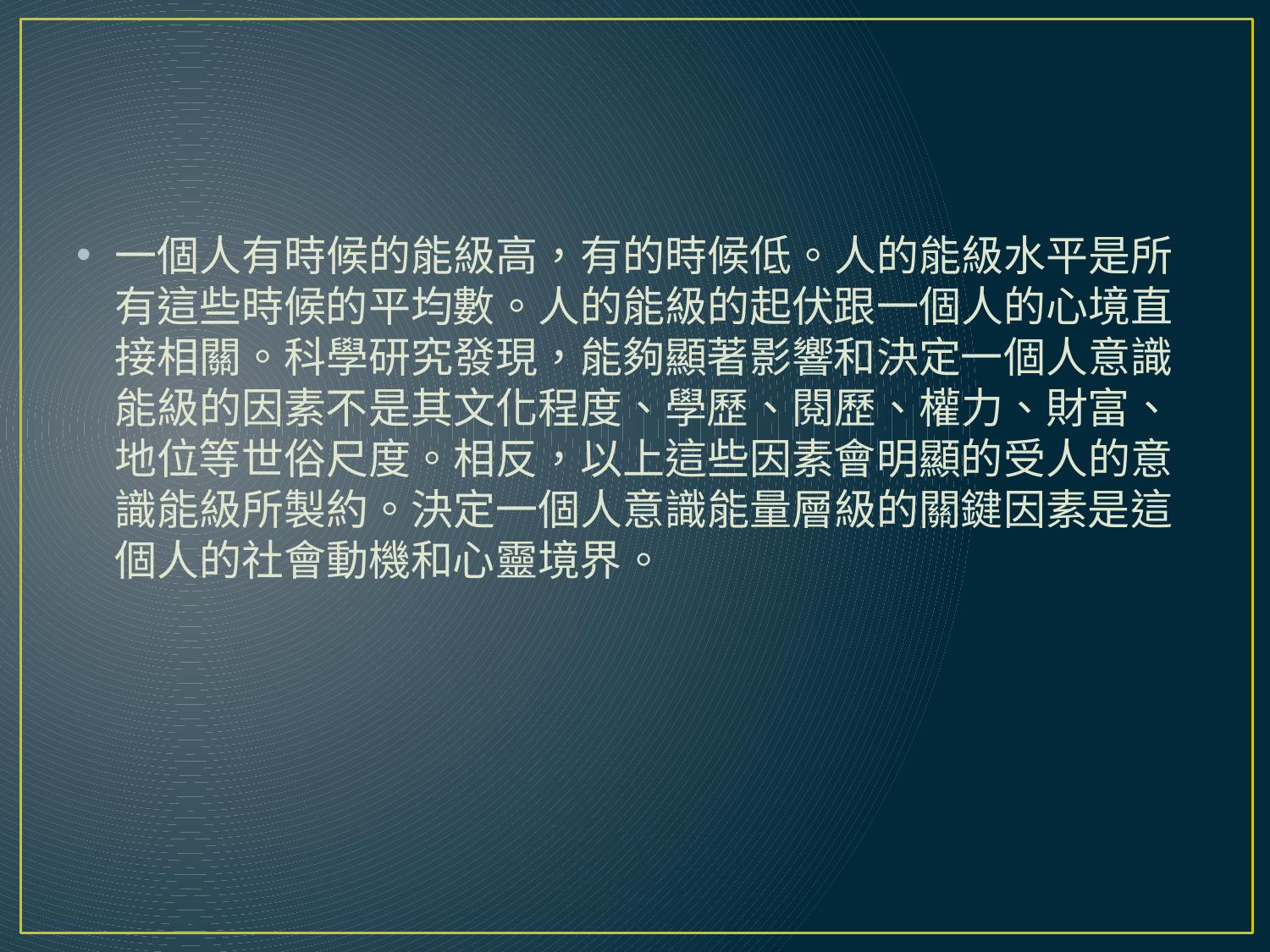

#
一個人有時候的能級高，有的時候低。人的能級水平是所有這些時候的平均數。人的能級的起伏跟一個人的心境直接相關。科學研究發現，能夠顯著影響和決定一個人意識能級的因素不是其文化程度、學歷、閱歷、權力、財富、地位等世俗尺度。相反，以上這些因素會明顯的受人的意識能級所製約。決定一個人意識能量層級的關鍵因素是這個人的社會動機和心靈境界。